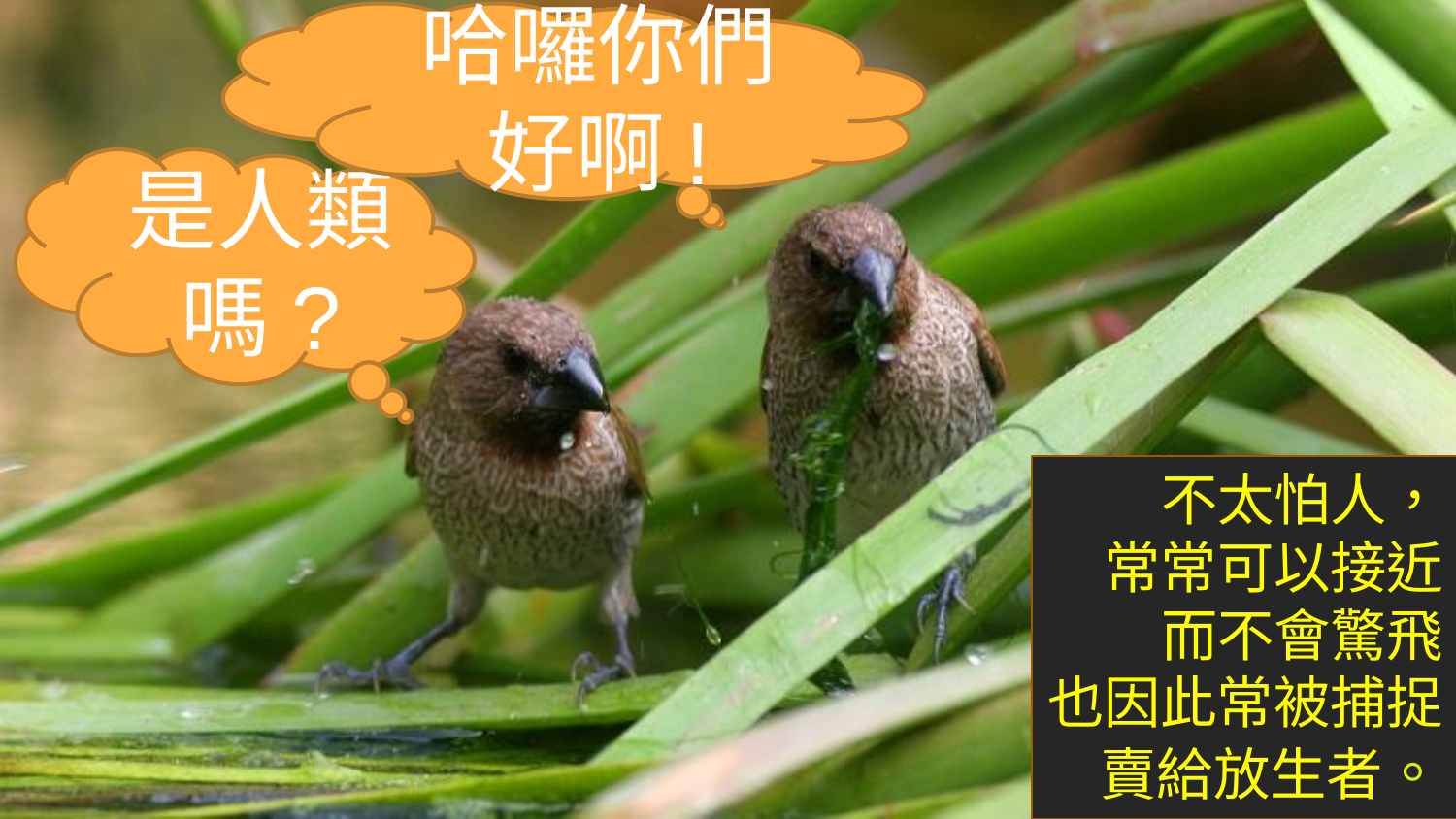

哈囉你們好啊!
是人類嗎?
不太怕人，
常常可以接近
而不會驚飛
也因此常被捕捉
賣給放生者。